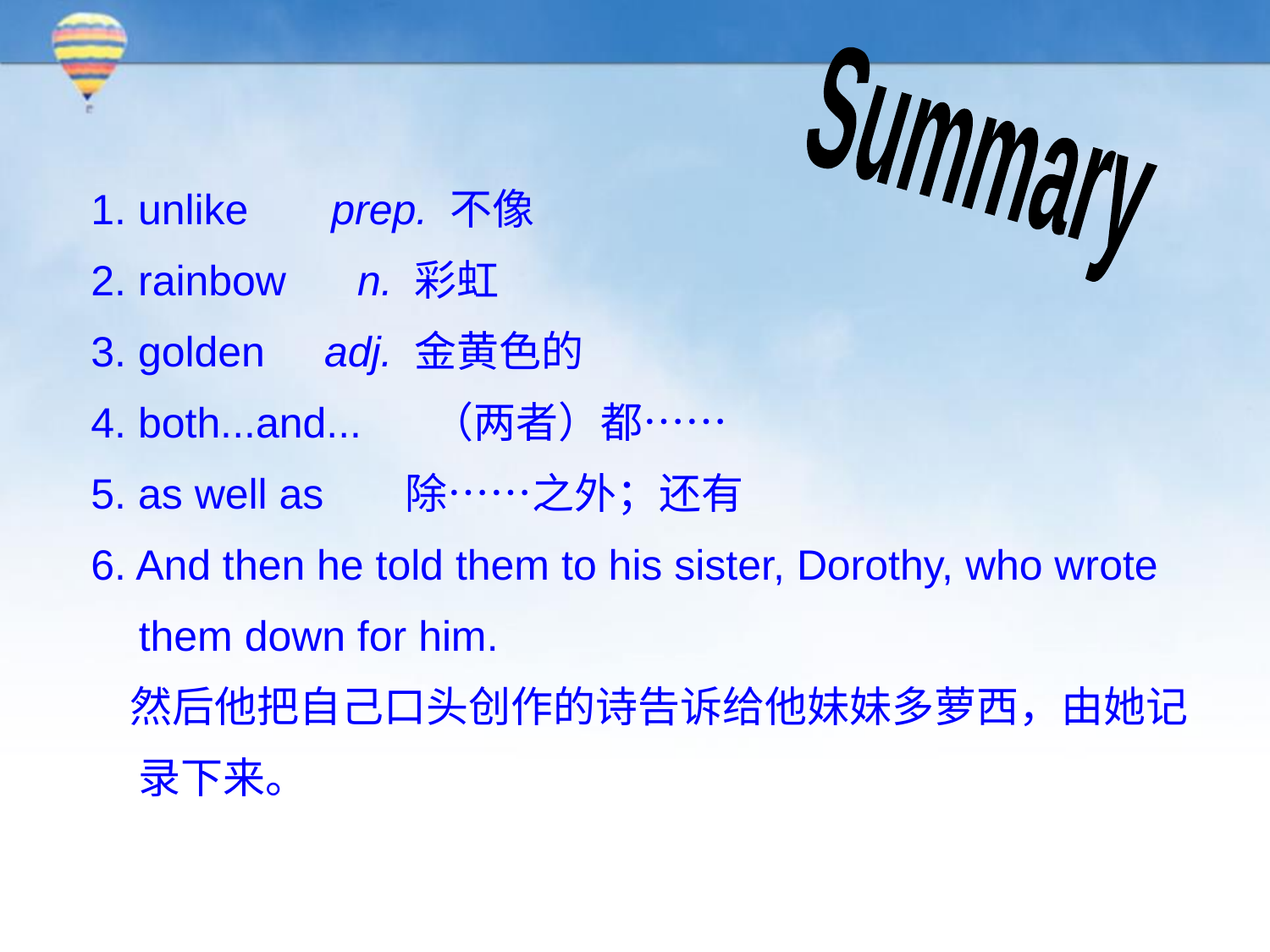

Summary
1. unlike       prep. 不像
2. rainbow      n. 彩虹
3. golden     adj. 金黄色的
4. both...and...     （两者）都……
5. as well as      除……之外；还有
6. And then he told them to his sister, Dorothy, who wrote them down for him.
   然后他把自己口头创作的诗告诉给他妹妹多萝西，由她记录下来。